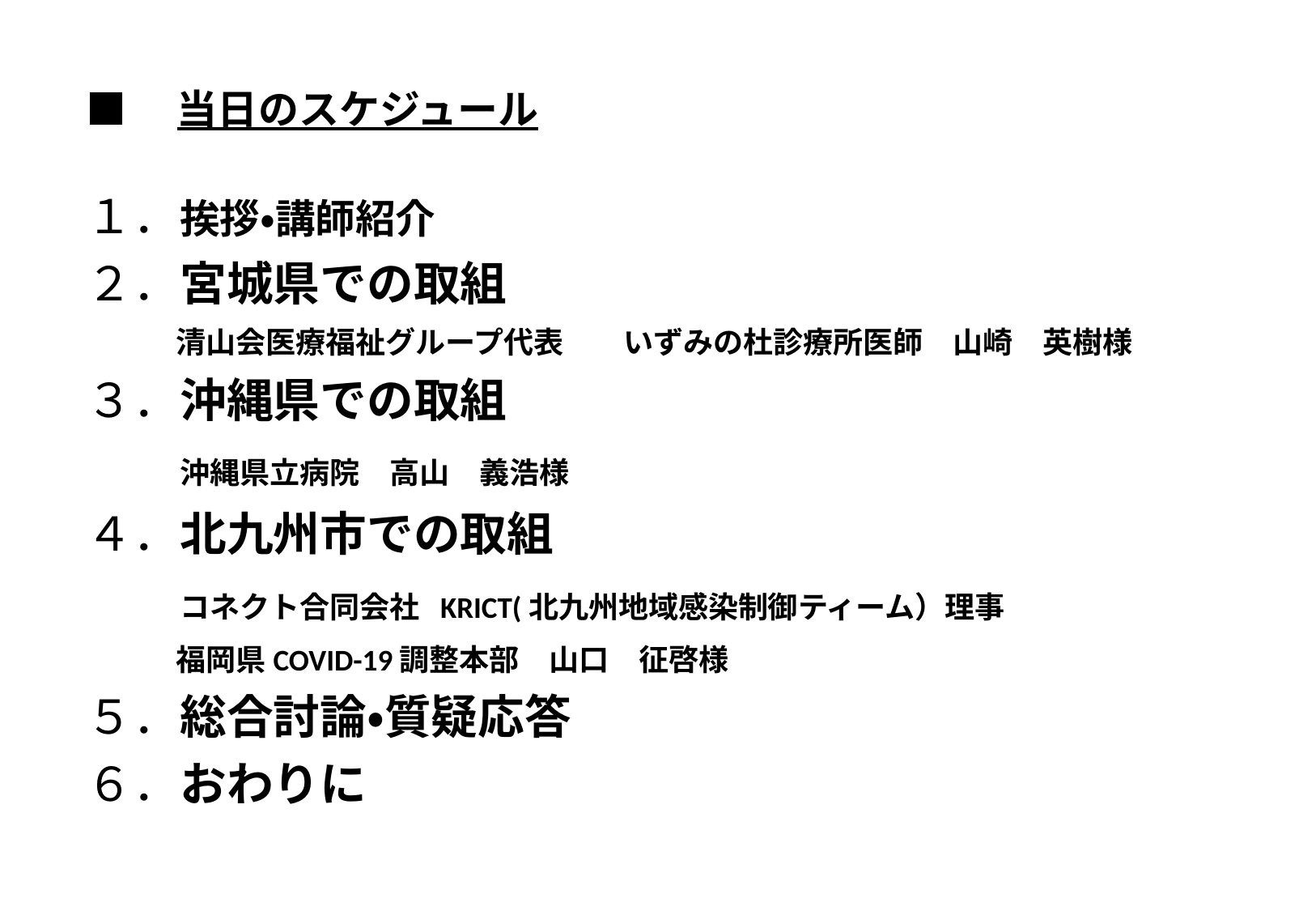

# ■　当日のスケジュール
１．挨拶・講師紹介
２．宮城県での取組
　　　清山会医療福祉グループ代表　　いずみの杜診療所医師　山崎　英樹様
３．沖縄県での取組
　　沖縄県立病院　高山　義浩様
４．北九州市での取組
　　コネクト合同会社  KRICT(北九州地域感染制御ティーム）理事
　　　福岡県COVID-19調整本部　山口　征啓様
５．総合討論・質疑応答
６．おわりに